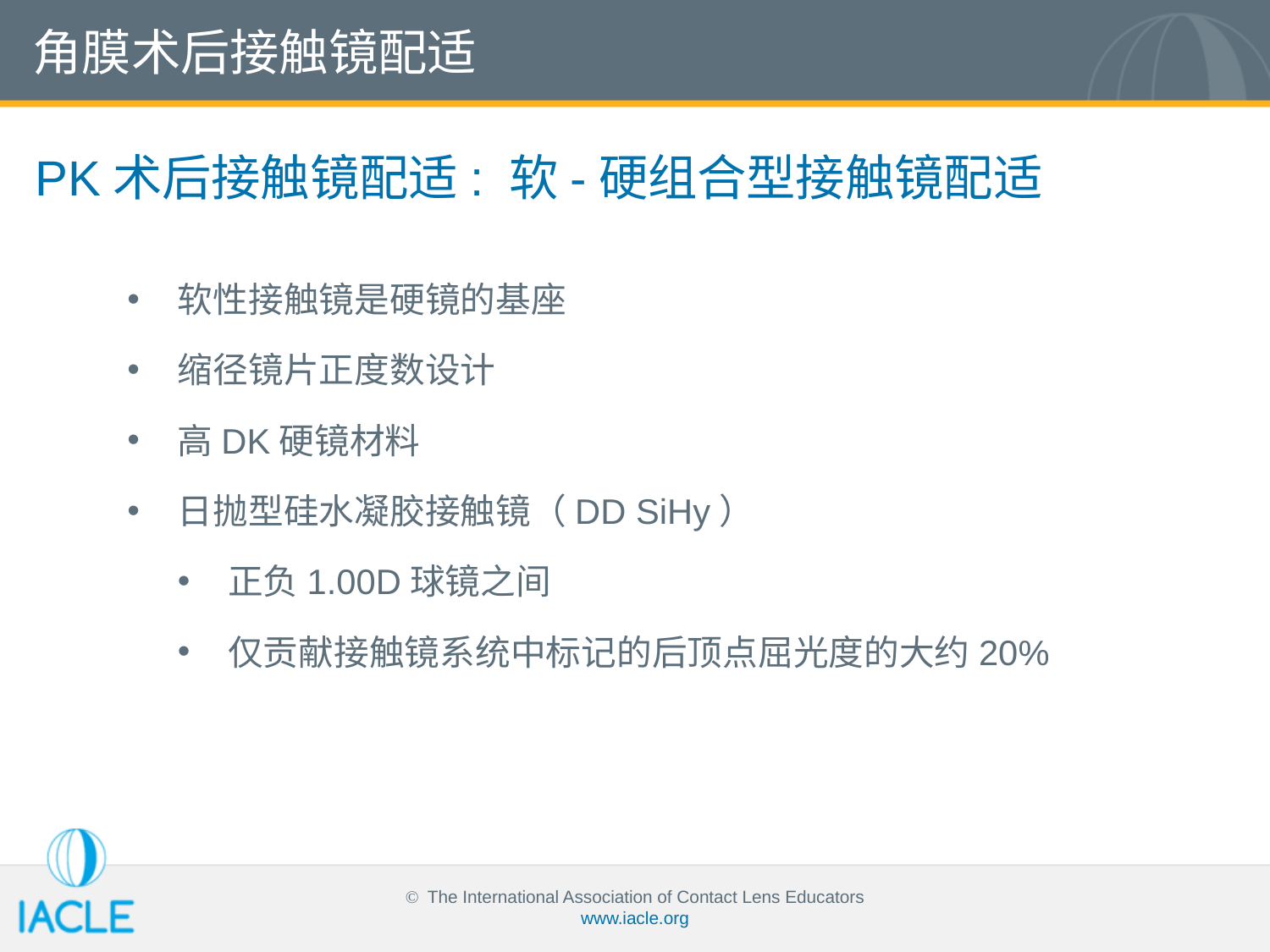

角膜术后接触镜配适
PK术后接触镜配适: 软-硬组合型接触镜配适
软性接触镜是硬镜的基座
缩径镜片正度数设计
高DK硬镜材料
日抛型硅水凝胶接触镜（DD SiHy）
正负1.00D球镜之间
仅贡献接触镜系统中标记的后顶点屈光度的大约20%